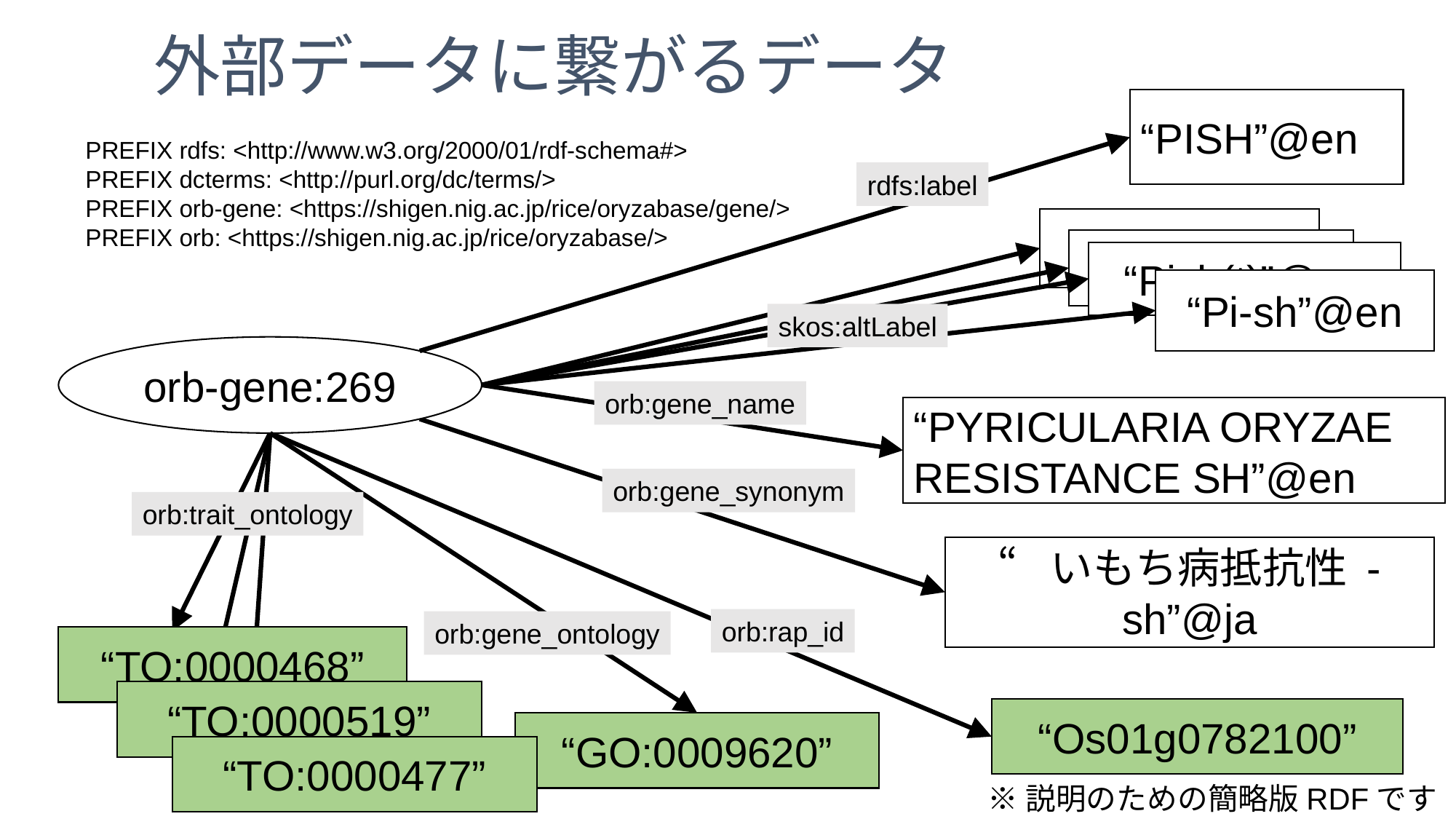

外部データに繋がるデータ
“PISH”@en
PREFIX rdfs: <http://www.w3.org/2000/01/rdf-schema#>
PREFIX dcterms: <http://purl.org/dc/terms/>
PREFIX orb-gene: <https://shigen.nig.ac.jp/rice/oryzabase/gene/>
PREFIX orb: <https://shigen.nig.ac.jp/rice/oryzabase/>
rdfs:label
“Pi sh”@en
“Pish”@en
“Pish(t)”@en
“Pi-sh”@en
skos:altLabel
orb-gene:269
orb:gene_name
“PYRICULARIA ORYZAE RESISTANCE SH”@en
orb:gene_synonym
orb:trait_ontology
“いもち病抵抗性 -sh”@ja
orb:rap_id
orb:gene_ontology
“TO:0000468”
“TO:0000519”
“Os01g0782100”
“GO:0009620”
“TO:0000477”
※説明のための簡略版RDFです